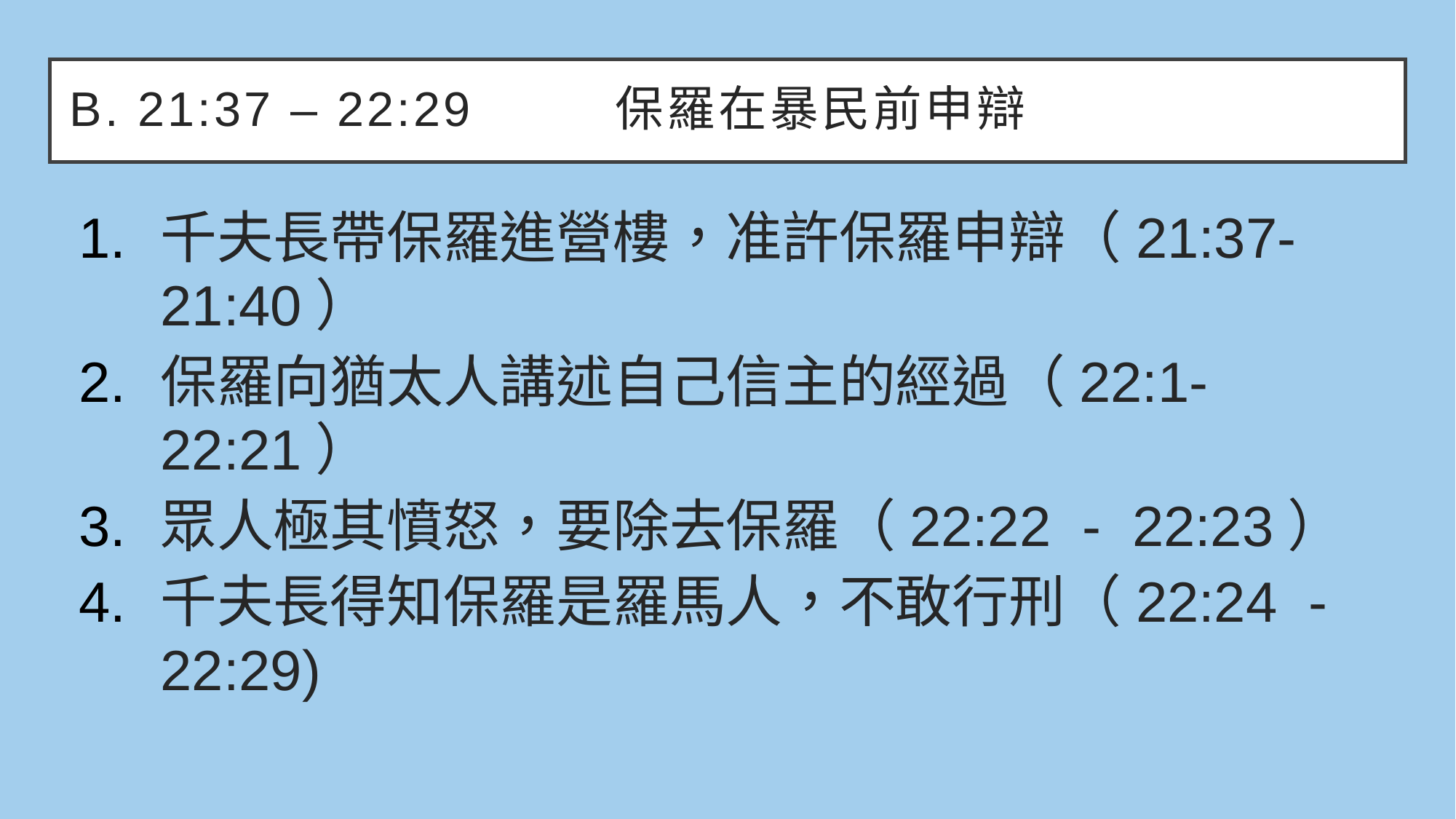

# B. 21:37 – 22:29		保羅在暴民前申辯
千夫長帶保羅進營樓，准許保羅申辯（21:37-21:40）
保羅向猶太人講述自己信主的經過（22:1-22:21）
眾人極其憤怒，要除去保羅（22:22  -  22:23）
千夫長得知保羅是羅馬人，不敢行刑（22:24  -  22:29)